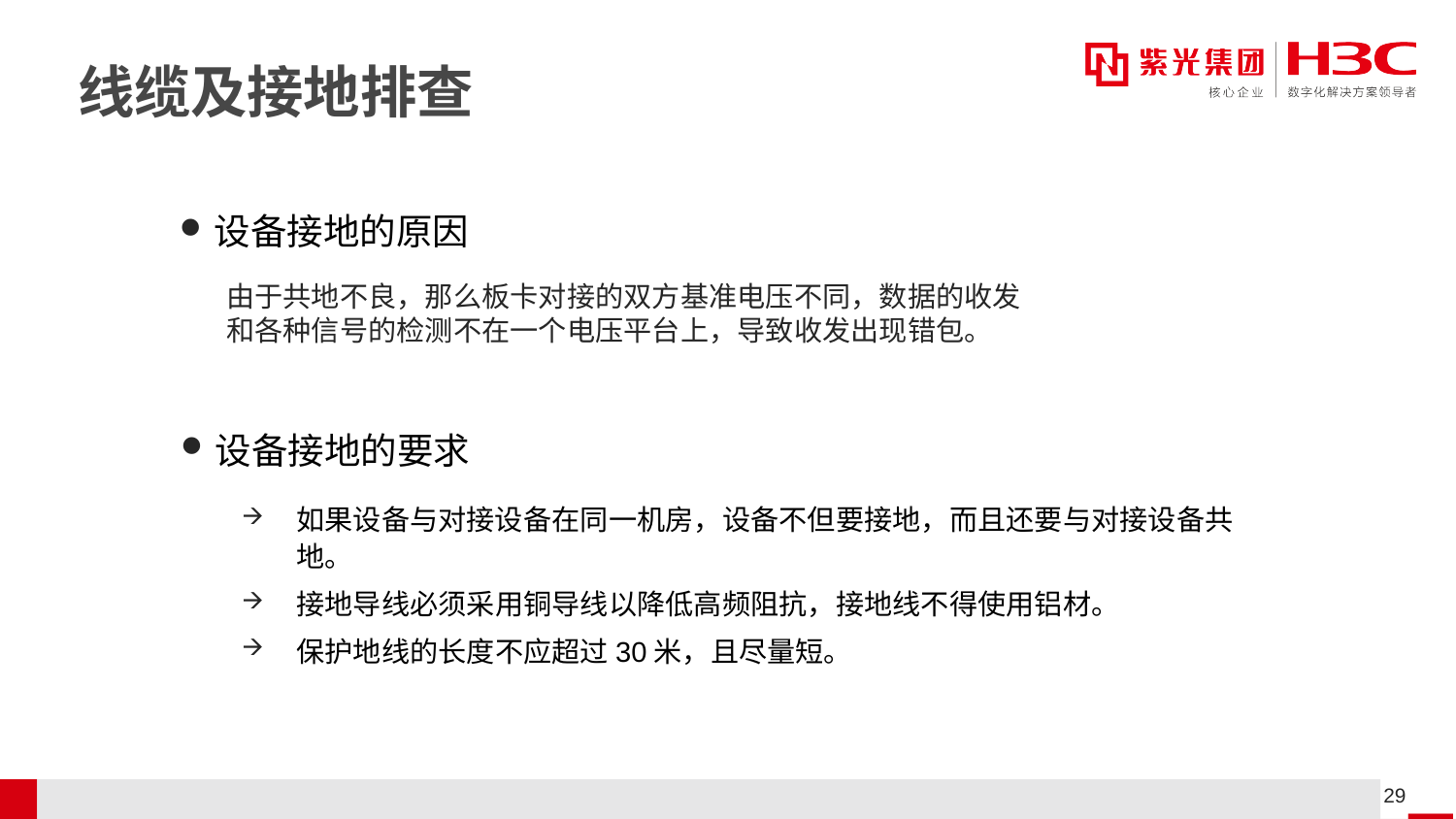

# 线缆及接地排查
设备接地的原因
由于共地不良，那么板卡对接的双方基准电压不同，数据的收发和各种信号的检测不在一个电压平台上，导致收发出现错包。
设备接地的要求
如果设备与对接设备在同一机房，设备不但要接地，而且还要与对接设备共地。
接地导线必须采用铜导线以降低高频阻抗，接地线不得使用铝材。
保护地线的长度不应超过30米，且尽量短。